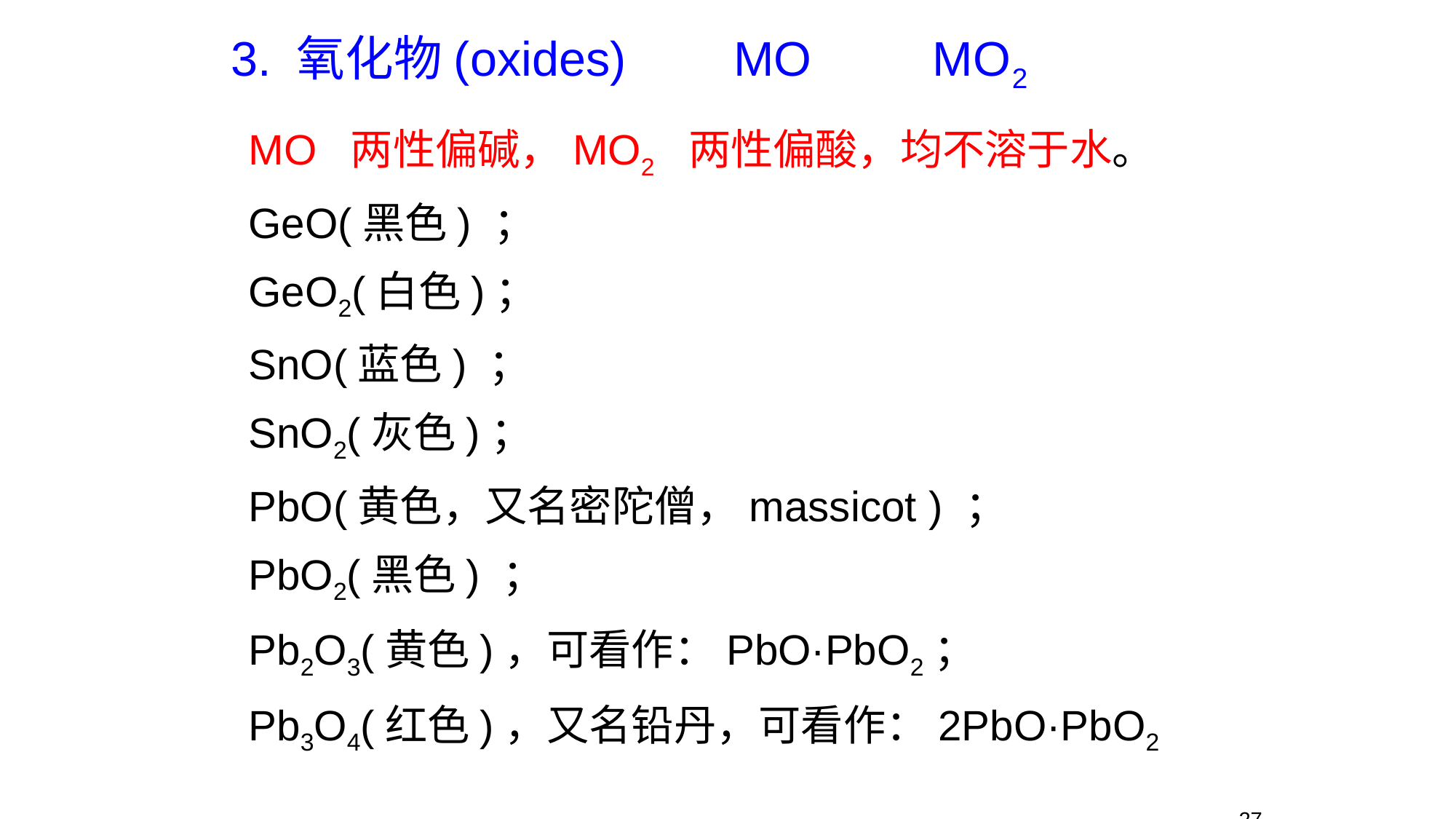

3. 氧化物(oxides)        MO         MO2
MO  两性偏碱，MO2  两性偏酸，均不溶于水。
GeO(黑色) ；
GeO2(白色)；
SnO(蓝色) ；
SnO2(灰色)；
PbO(黄色，又名密陀僧，massicot ) ；
PbO2(黑色) ；
Pb2O3(黄色)，可看作：PbO·PbO2；
Pb3O4(红色)，又名铅丹，可看作：2PbO·PbO2
27